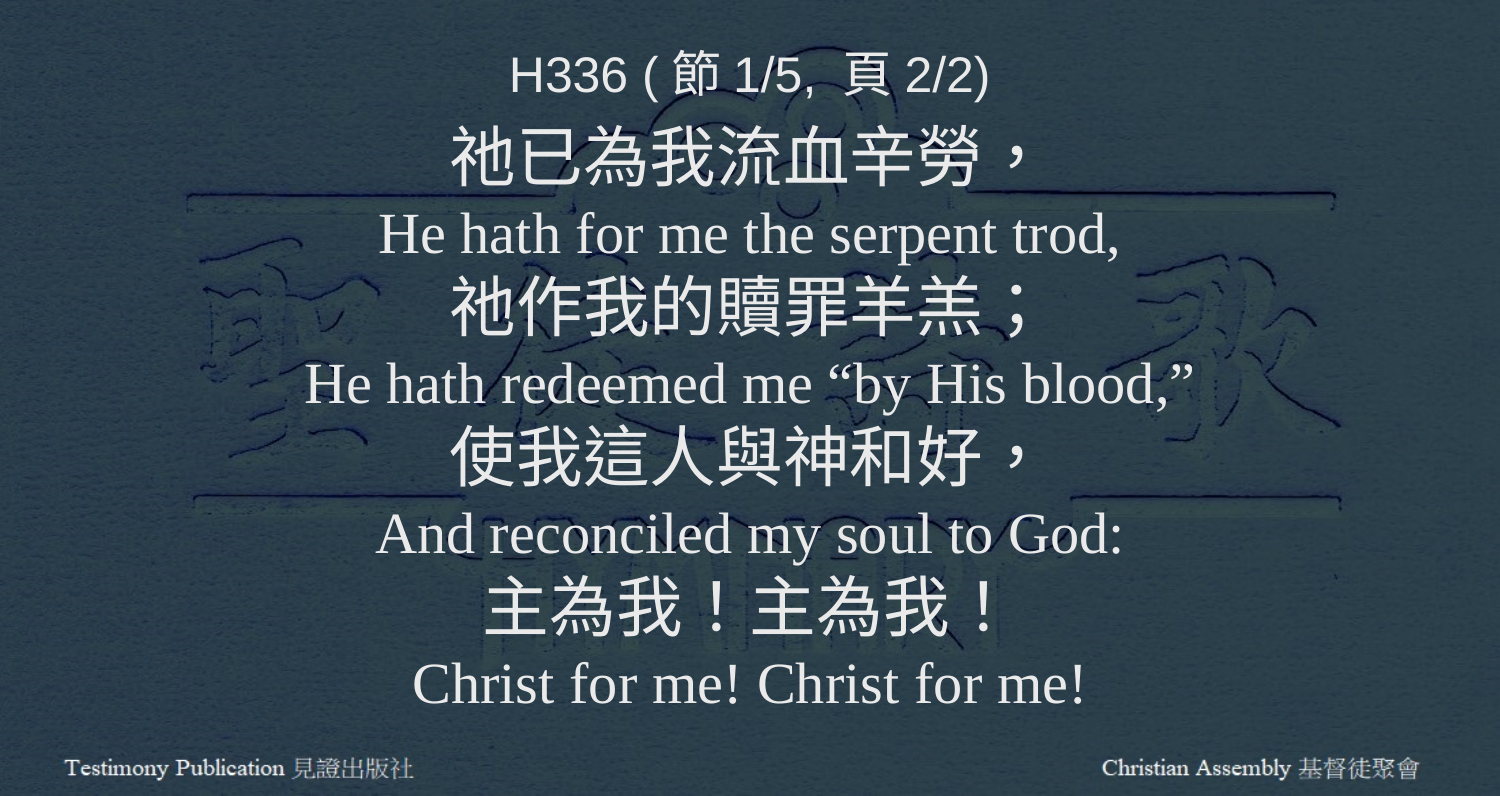

H336 (節1/5, 頁2/2)
祂已為我流血辛勞，
He hath for me the serpent trod,
祂作我的贖罪羊羔；
He hath redeemed me “by His blood,”
使我這人與神和好，
And reconciled my soul to God:
主為我！主為我！
Christ for me! Christ for me!